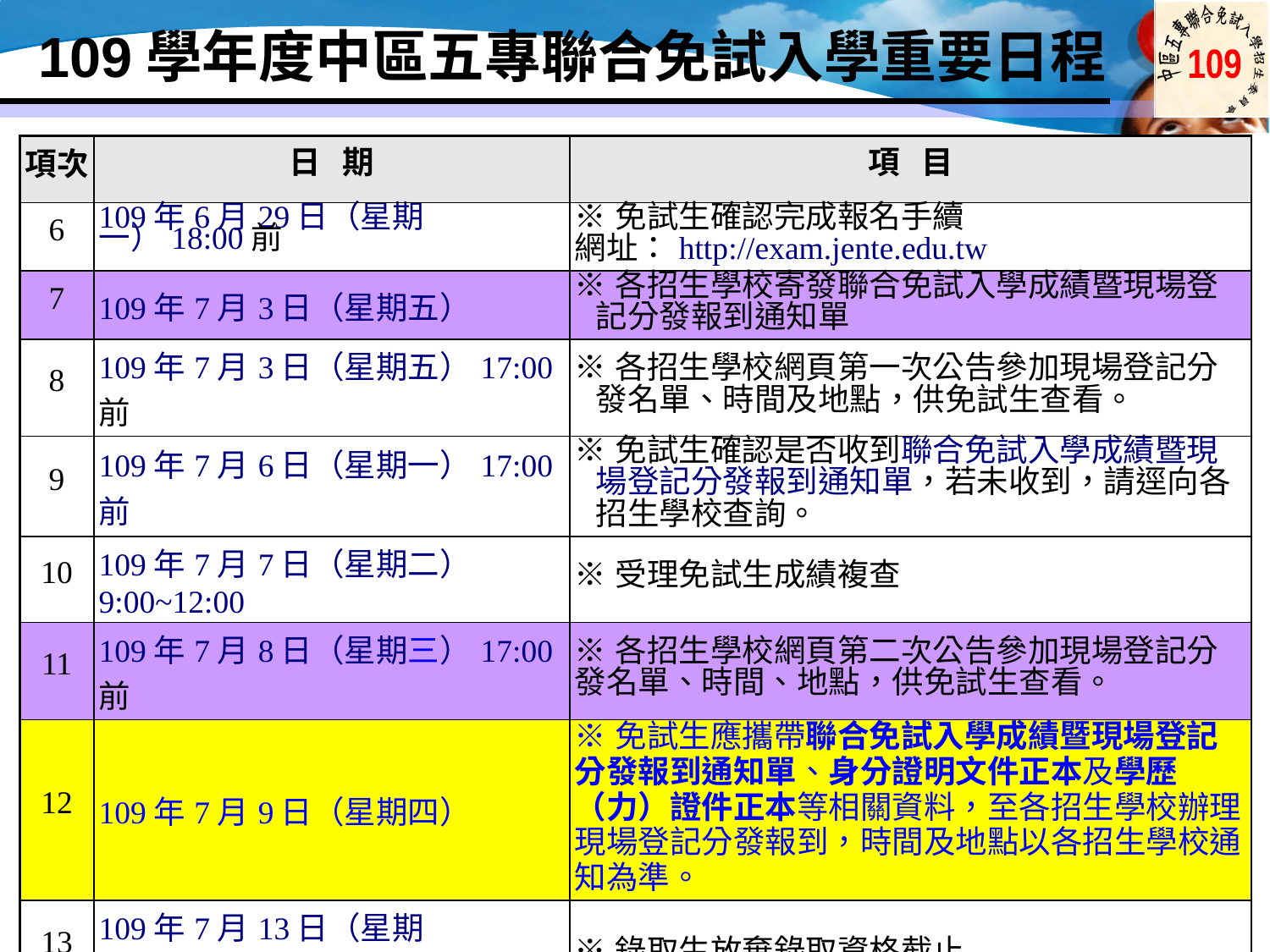

109學年度中區五專聯合免試入學重要日程
| 項次 | 日 期 | 項 目 |
| --- | --- | --- |
| 6 | 109年6月29日（星期一）18:00前 | ※免試生確認完成報名手續 網址：http://exam.jente.edu.tw |
| 7 | 109年7月3日（星期五） | ※各招生學校寄發聯合免試入學成績暨現場登記分發報到通知單 |
| 8 | 109年7月3日（星期五）17:00前 | ※各招生學校網頁第一次公告參加現場登記分發名單、時間及地點，供免試生查看。 |
| 9 | 109年7月6日（星期一）17:00前 | ※免試生確認是否收到聯合免試入學成績暨現場登記分發報到通知單，若未收到，請逕向各招生學校查詢。 |
| 10 | 109年7月7日（星期二） 9:00~12:00 | ※受理免試生成績複查 |
| 11 | 109年7月8日（星期三）17:00前 | ※各招生學校網頁第二次公告參加現場登記分發名單、時間、地點，供免試生查看。 |
| 12 | 109年7月9日（星期四） | ※免試生應攜帶聯合免試入學成績暨現場登記分發報到通知單、身分證明文件正本及學歷（力）證件正本等相關資料，至各招生學校辦理現場登記分發報到，時間及地點以各招生學校通知為準。 |
| 13 | 109年7月13日（星期一）15:00前 | ※錄取生放棄錄取資格截止 |